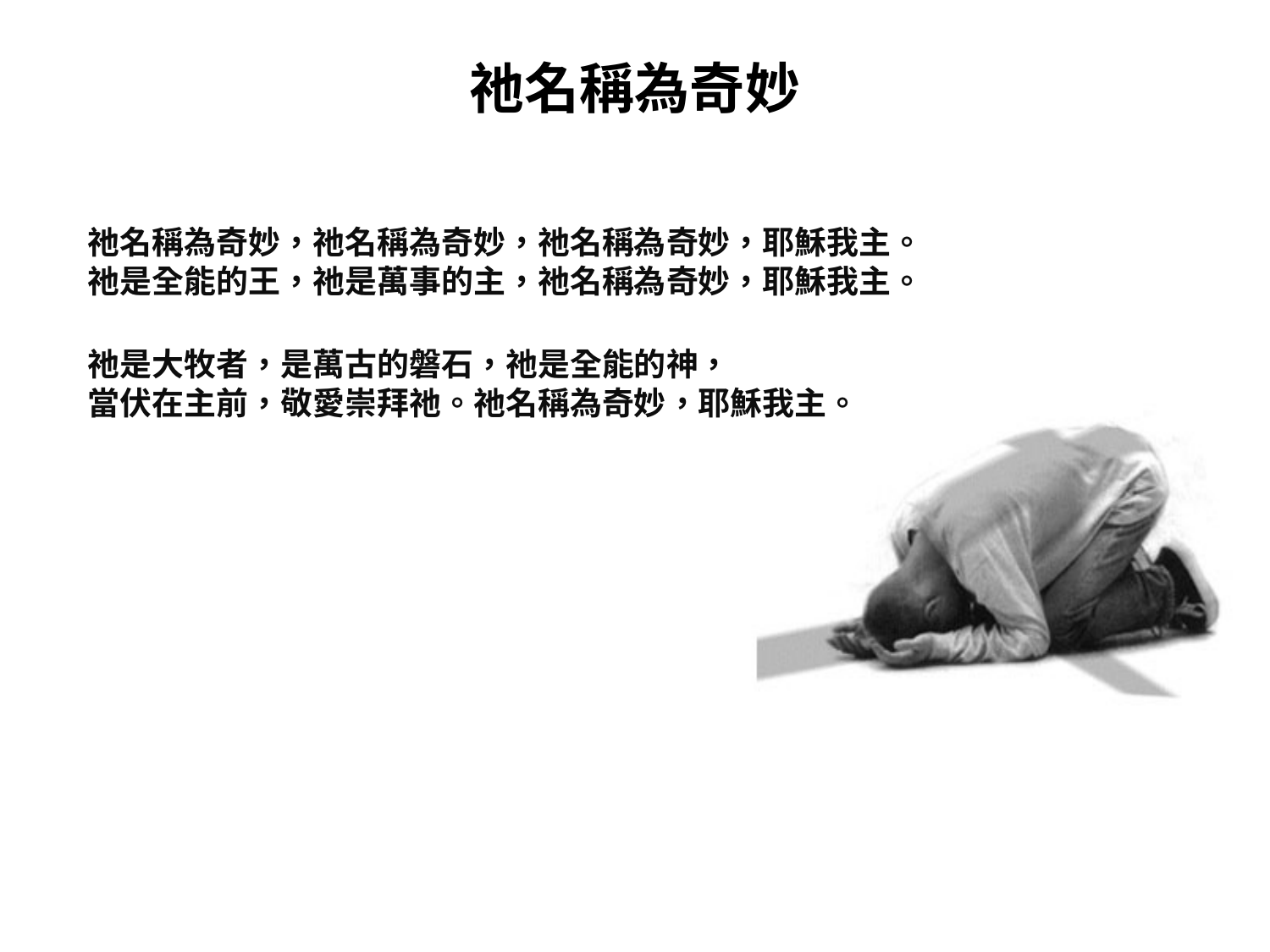

# 祂名稱為奇妙
祂名稱為奇妙，祂名稱為奇妙，祂名稱為奇妙，耶穌我主。祂是全能的王，祂是萬事的主，祂名稱為奇妙，耶穌我主。
祂是大牧者，是萬古的磐石，祂是全能的神，
當伏在主前，敬愛崇拜祂。祂名稱為奇妙，耶穌我主。